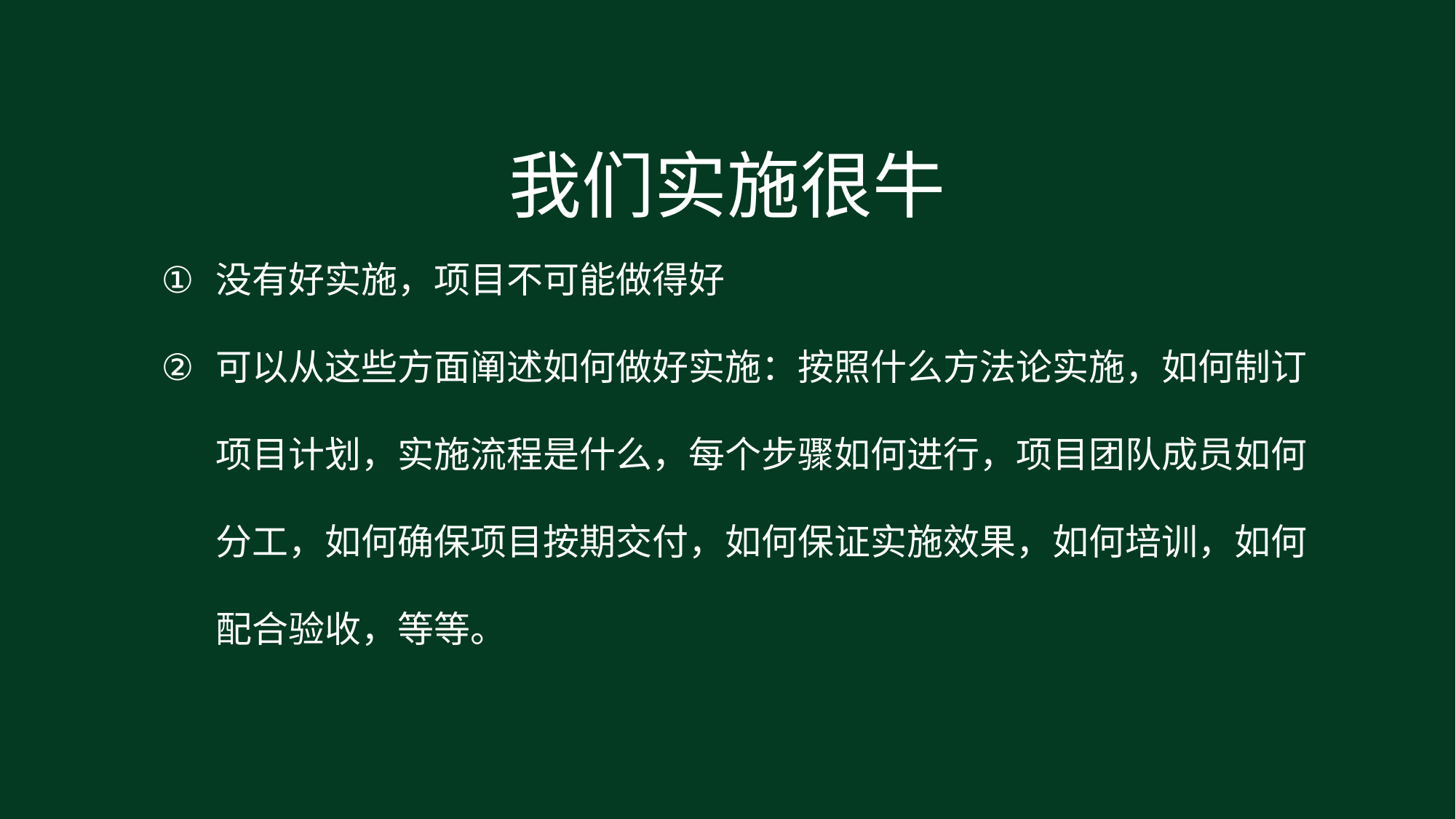

我们实施很牛
没有好实施，项目不可能做得好
可以从这些方面阐述如何做好实施：按照什么方法论实施，如何制订项目计划，实施流程是什么，每个步骤如何进行，项目团队成员如何分工，如何确保项目按期交付，如何保证实施效果，如何培训，如何配合验收，等等。